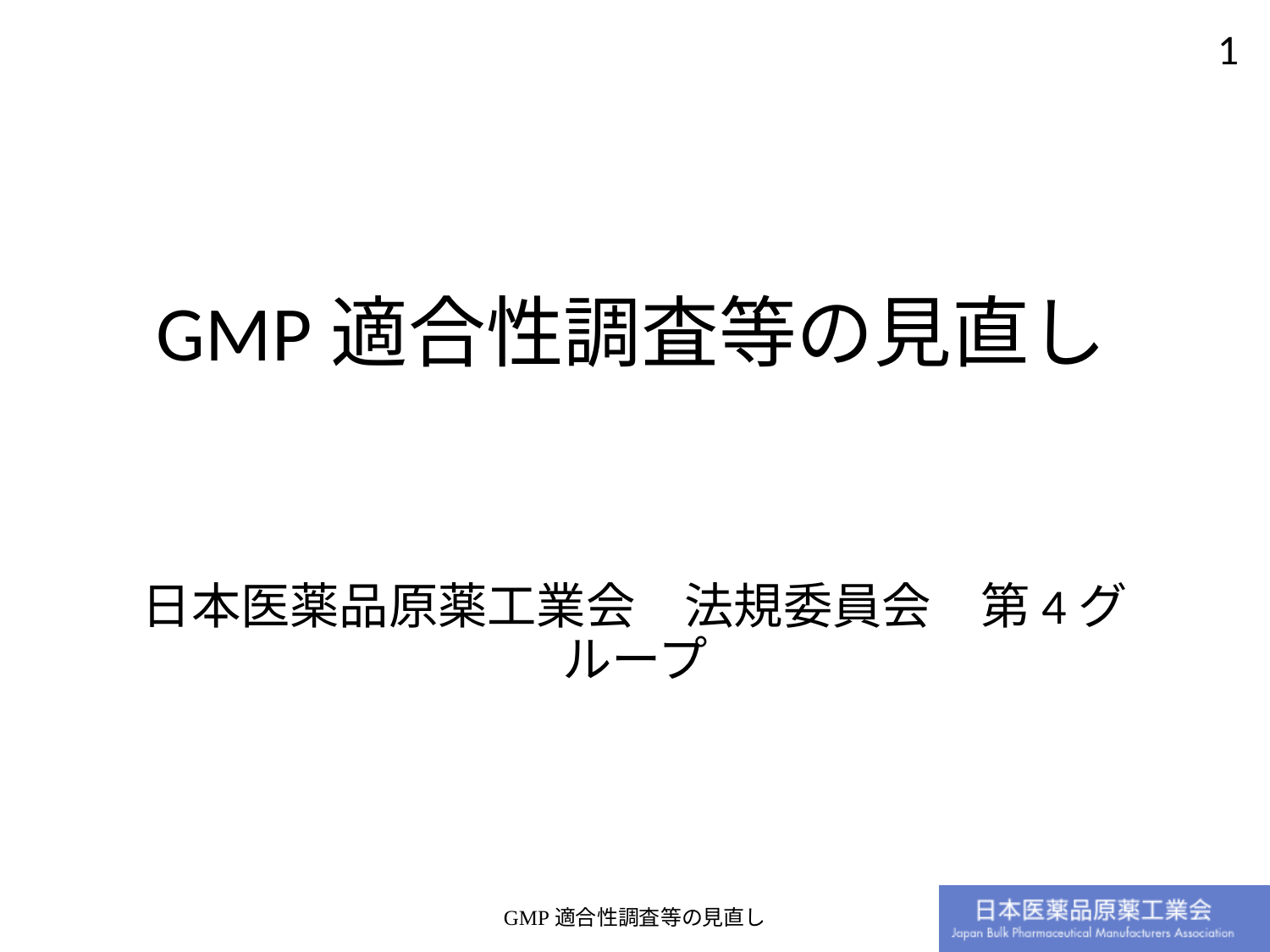

# GMP適合性調査等の見直し
日本医薬品原薬工業会　法規委員会　第4グループ
GMP適合性調査等の見直し